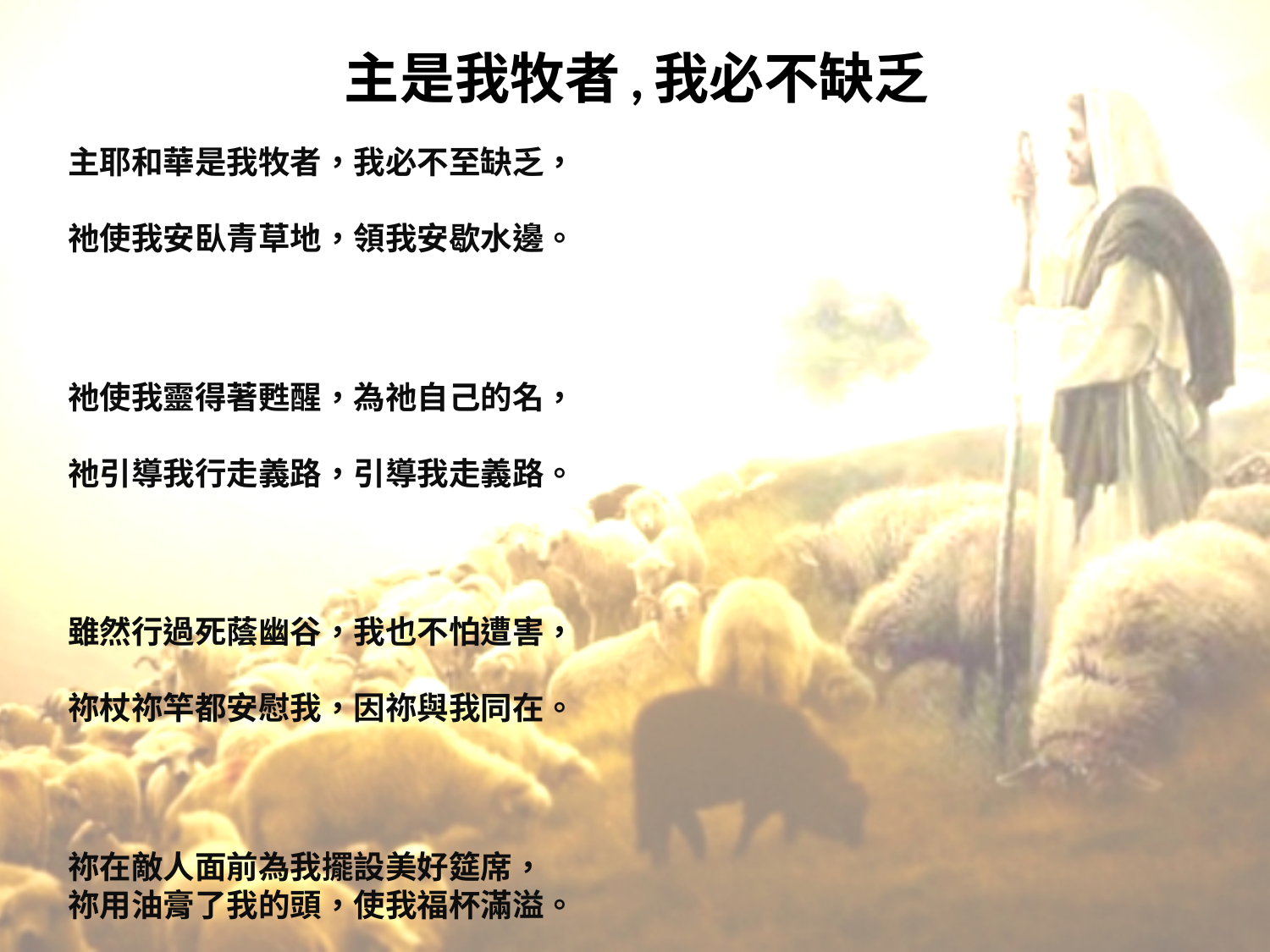

# 主是我牧者,我必不缺乏
主耶和華是我牧者，我必不至缺乏，
祂使我安臥青草地，領我安歇水邊。
祂使我靈得著甦醒，為祂自己的名，
祂引導我行走義路，引導我走義路。
雖然行過死蔭幽谷，我也不怕遭害，
祢杖祢竿都安慰我，因祢與我同在。
祢在敵人面前為我擺設美好筵席，
祢用油膏了我的頭，使我福杯滿溢。
我主恩惠我主慈愛，一生一世不離，
我必居住在主殿中，直到永永遠遠。